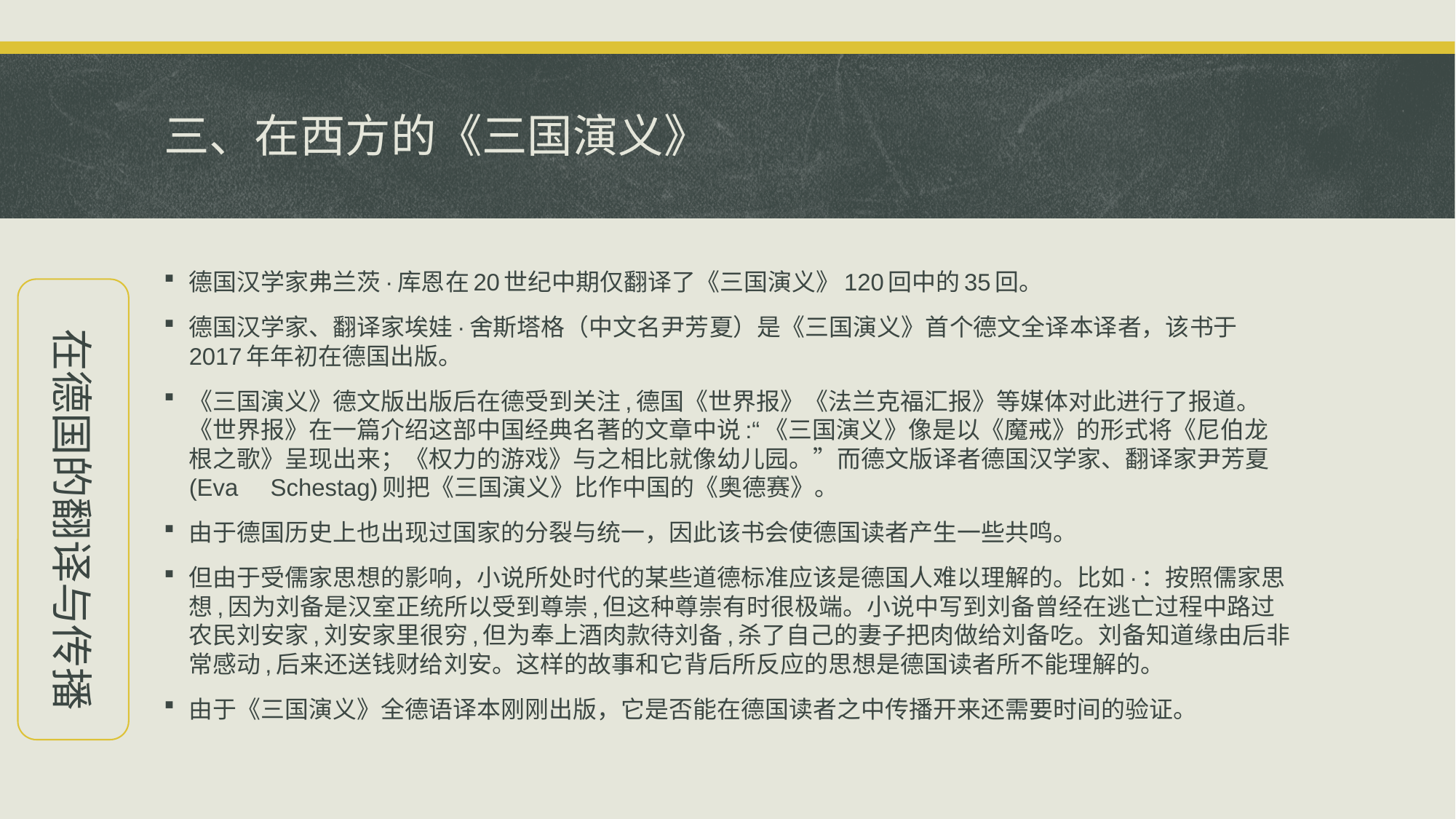

# 三、在西方的《三国演义》
德国汉学家弗兰茨·库恩在20世纪中期仅翻译了《三国演义》120回中的35回。
德国汉学家、翻译家埃娃·舍斯塔格（中文名尹芳夏）是《三国演义》首个德文全译本译者，该书于2017年年初在德国出版。
《三国演义》德文版出版后在德受到关注,德国《世界报》《法兰克福汇报》等媒体对此进行了报道。《世界报》在一篇介绍这部中国经典名著的文章中说:“《三国演义》像是以《魔戒》的形式将《尼伯龙根之歌》呈现出来；《权力的游戏》与之相比就像幼儿园。”而德文版译者德国汉学家、翻译家尹芳夏(Eva　Schestag)则把《三国演义》比作中国的《奥德赛》。
由于德国历史上也出现过国家的分裂与统一，因此该书会使德国读者产生一些共鸣。
但由于受儒家思想的影响，小说所处时代的某些道德标准应该是德国人难以理解的。比如·：按照儒家思想,因为刘备是汉室正统所以受到尊崇,但这种尊崇有时很极端。小说中写到刘备曾经在逃亡过程中路过农民刘安家,刘安家里很穷,但为奉上酒肉款待刘备,杀了自己的妻子把肉做给刘备吃。刘备知道缘由后非常感动,后来还送钱财给刘安。这样的故事和它背后所反应的思想是德国读者所不能理解的。
由于《三国演义》全德语译本刚刚出版，它是否能在德国读者之中传播开来还需要时间的验证。

 在德国的翻译与传播